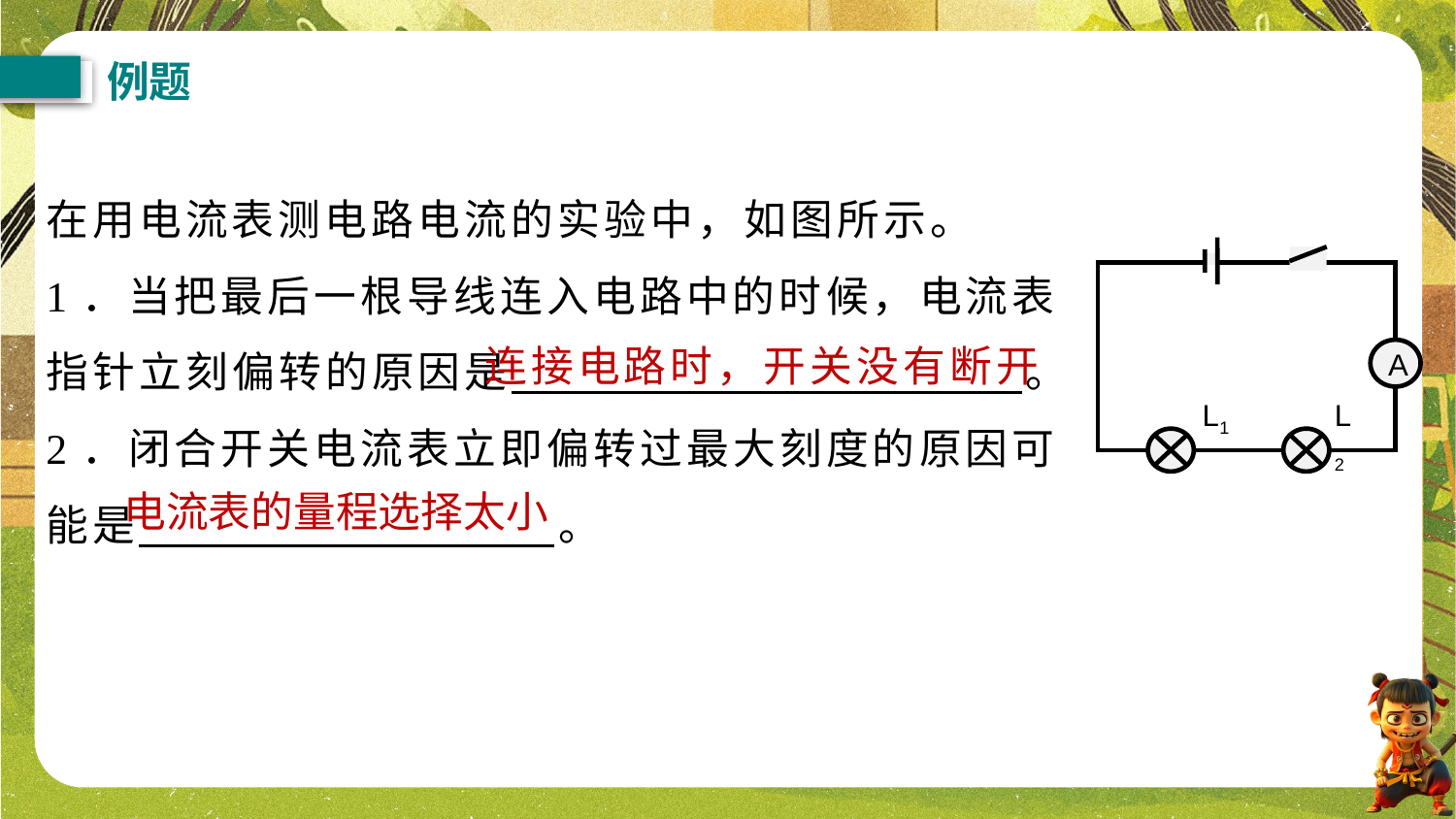

例题

在用电流表测电路电流的实验中，如图所示。
1．当把最后一根导线连入电路中的时候，电流表指针立刻偏转的原因是                                      。
2．闭合开关电流表立即偏转过最大刻度的原因可能是                               。

A

L1
L2

连接电路时，开关没有断开
电流表的量程选择太小